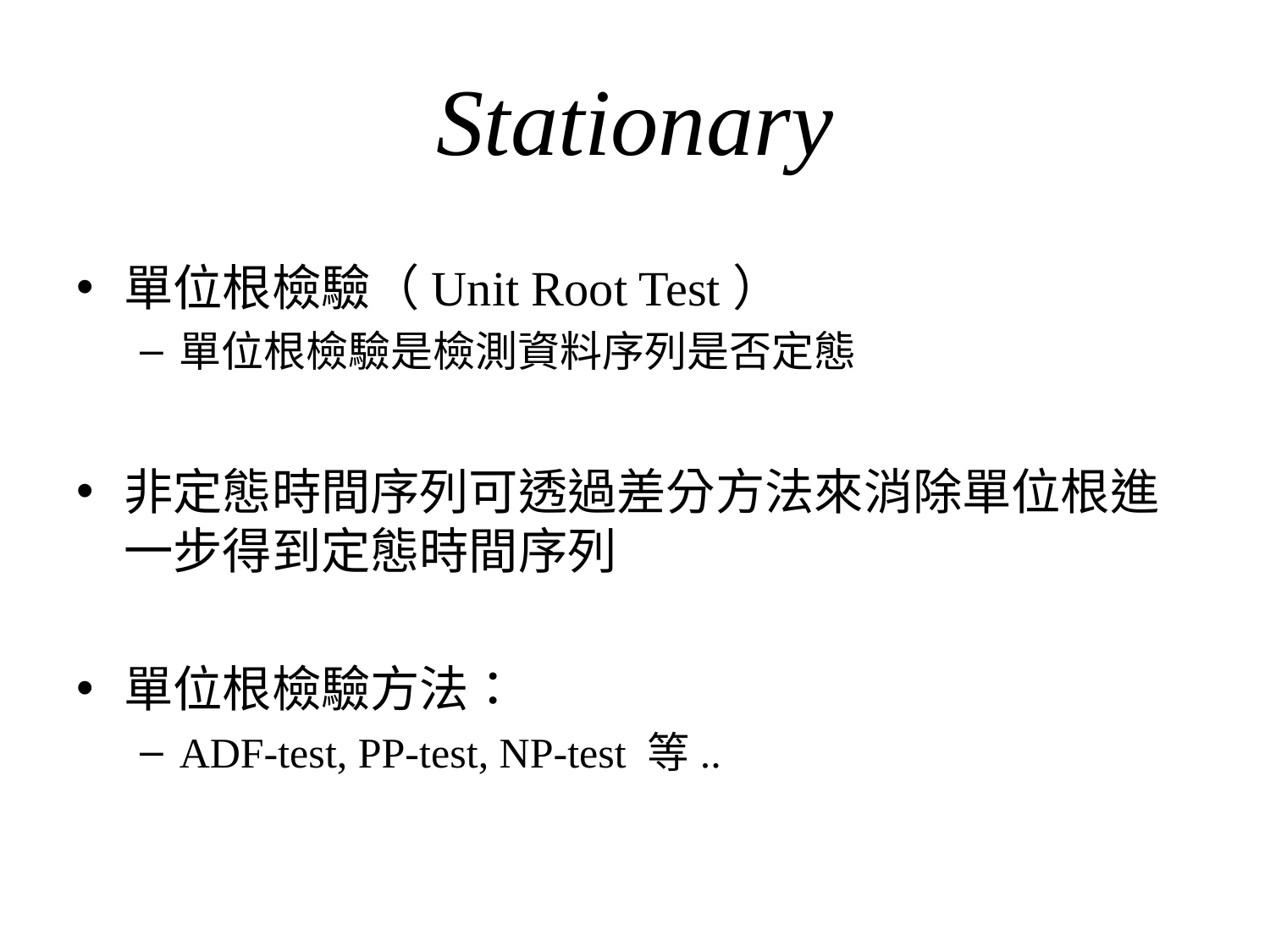

# Stationary
單位根檢驗（Unit Root Test）
單位根檢驗是檢測資料序列是否定態

非定態時間序列可透過差分方法來消除單位根進一步得到定態時間序列

單位根檢驗方法：
ADF-test, PP-test, NP-test 等..